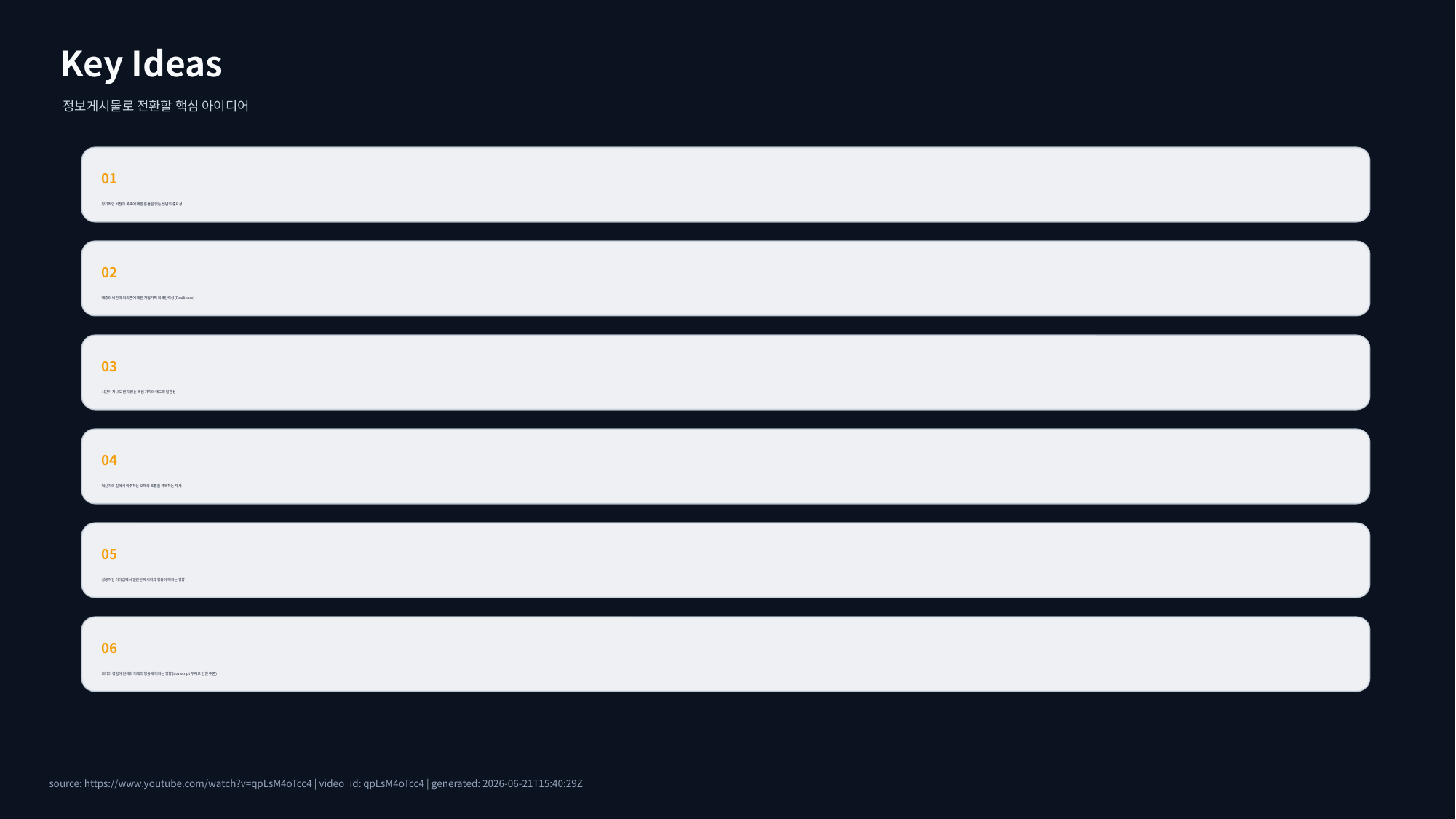

Key Ideas
정보게시물로 전환할 핵심 아이디어

01
장기적인 비전과 목표에 대한 흔들림 없는 신념의 중요성

02
대중의 비판과 회의론에 대한 기업가적 회복탄력성 (Resilience)

03
시간이 지나도 변치 않는 핵심 가치와 태도의 일관성

04
혁신가의 길에서 마주하는 오해와 조롱을 극복하는 자세

05
성공적인 리더십에서 일관된 메시지와 행동이 미치는 영향

06
과거의 경험이 현재와 미래의 행동에 미치는 영향 (transcript 부재로 인한 추론)
source: https://www.youtube.com/watch?v=qpLsM4oTcc4 | video_id: qpLsM4oTcc4 | generated: 2026-06-21T15:40:29Z